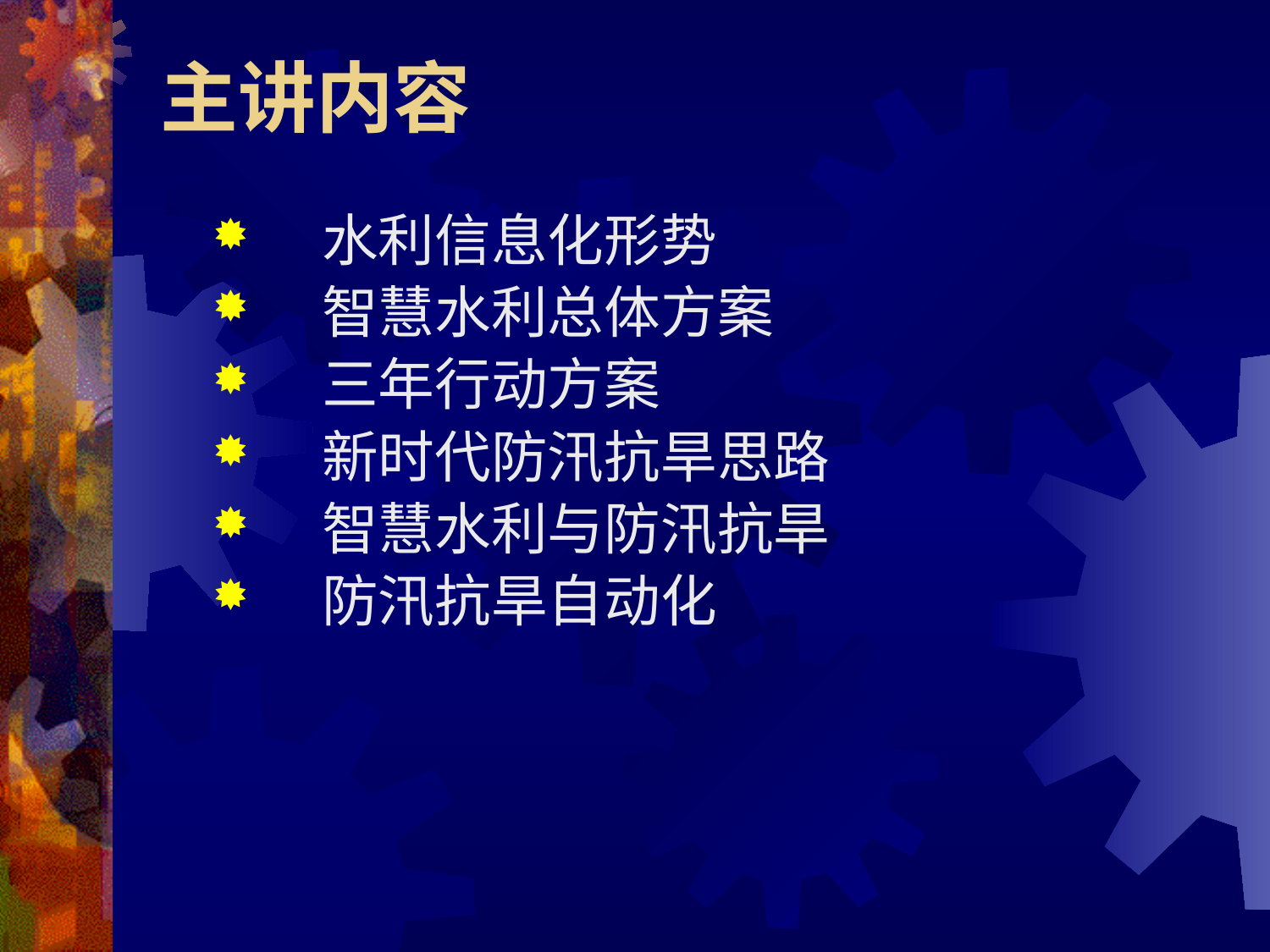

# 主讲内容
水利信息化形势
智慧水利总体方案
三年行动方案
新时代防汛抗旱思路
智慧水利与防汛抗旱
防汛抗旱自动化